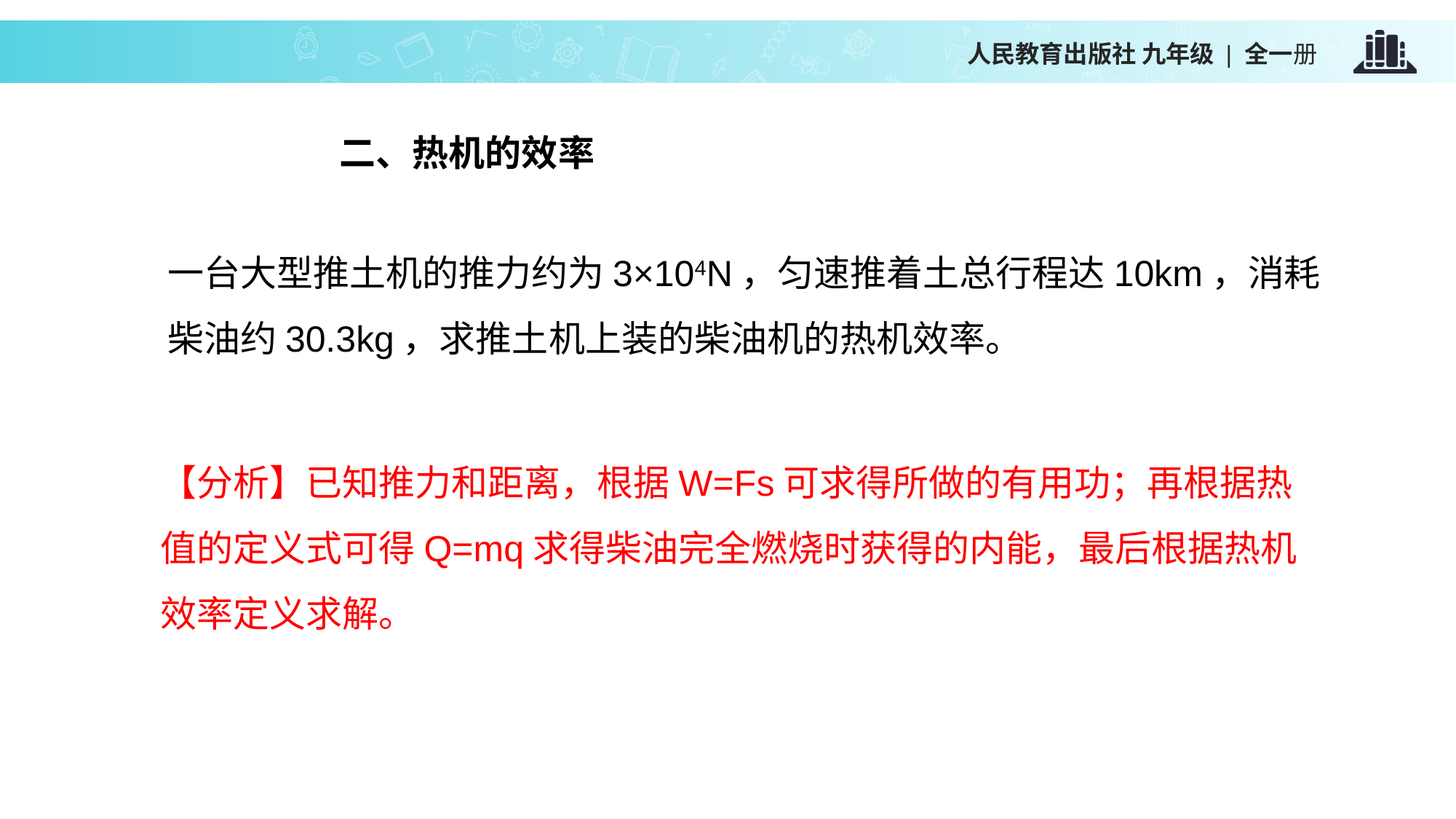

人民教育出版社 九年级 | 全一册
二、热机的效率
一台大型推土机的推力约为3×104N，匀速推着土总行程达10km，消耗柴油约30.3kg，求推土机上装的柴油机的热机效率。
【分析】已知推力和距离，根据W=Fs可求得所做的有用功；再根据热值的定义式可得Q=mq求得柴油完全燃烧时获得的内能，最后根据热机效率定义求解。